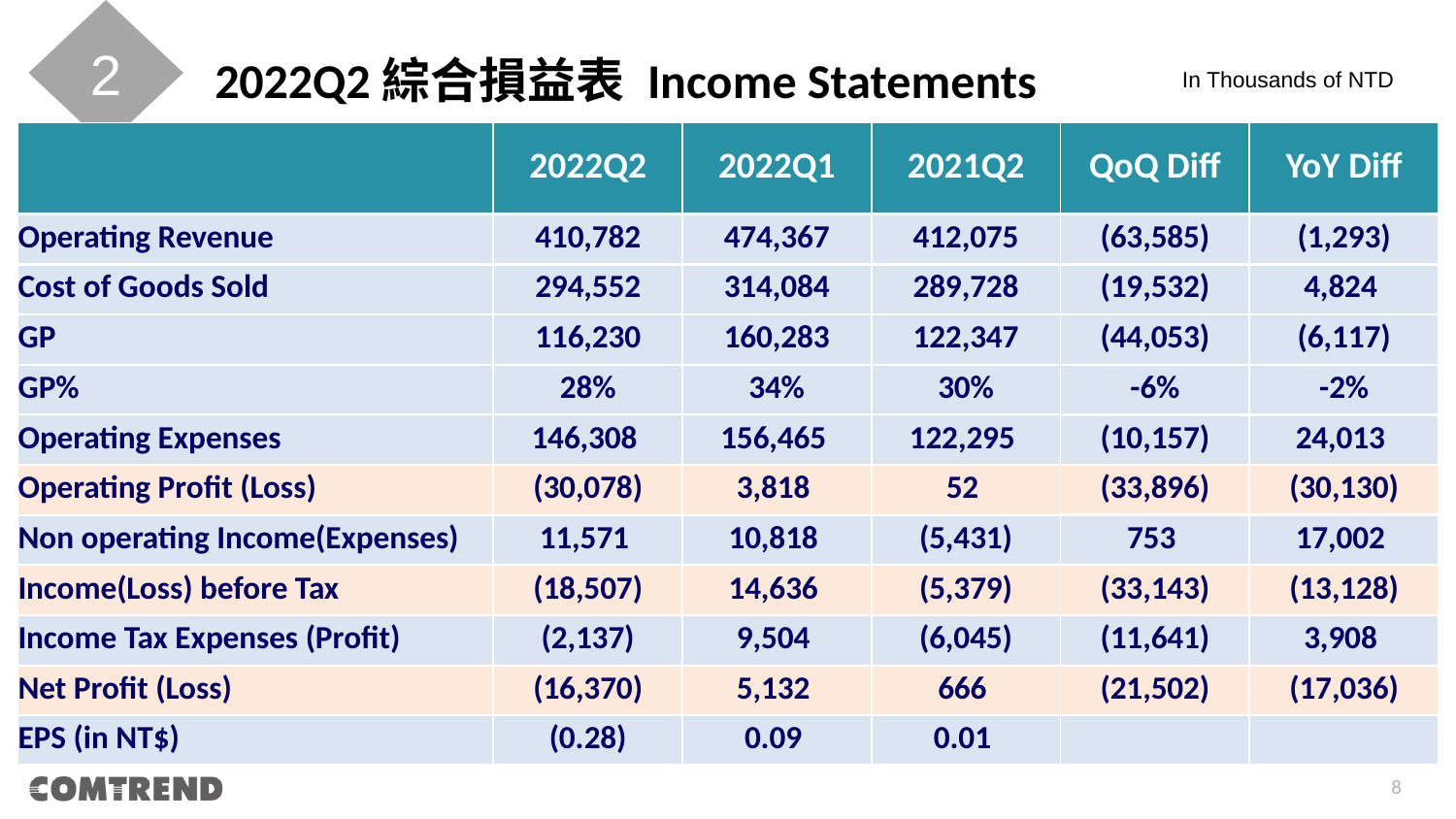

2
2022Q2綜合損益表 Income Statements
In Thousands of NTD
|  | 2022Q2 | 2022Q1 | 2021Q2 | QoQ Diff | YoY Diff |
| --- | --- | --- | --- | --- | --- |
| Operating Revenue | 410,782 | 474,367 | 412,075 | (63,585) | (1,293) |
| Cost of Goods Sold | 294,552 | 314,084 | 289,728 | (19,532) | 4,824 |
| GP | 116,230 | 160,283 | 122,347 | (44,053) | (6,117) |
| GP% | 28% | 34% | 30% | -6% | -2% |
| Operating Expenses | 146,308 | 156,465 | 122,295 | (10,157) | 24,013 |
| Operating Profit (Loss) | (30,078) | 3,818 | 52 | (33,896) | (30,130) |
| Non operating Income(Expenses) | 11,571 | 10,818 | (5,431) | 753 | 17,002 |
| Income(Loss) before Tax | (18,507) | 14,636 | (5,379) | (33,143) | (13,128) |
| Income Tax Expenses (Profit) | (2,137) | 9,504 | (6,045) | (11,641) | 3,908 |
| Net Profit (Loss) | (16,370) | 5,132 | 666 | (21,502) | (17,036) |
| EPS (in NT$) | (0.28) | 0.09 | 0.01 |  |  |
8